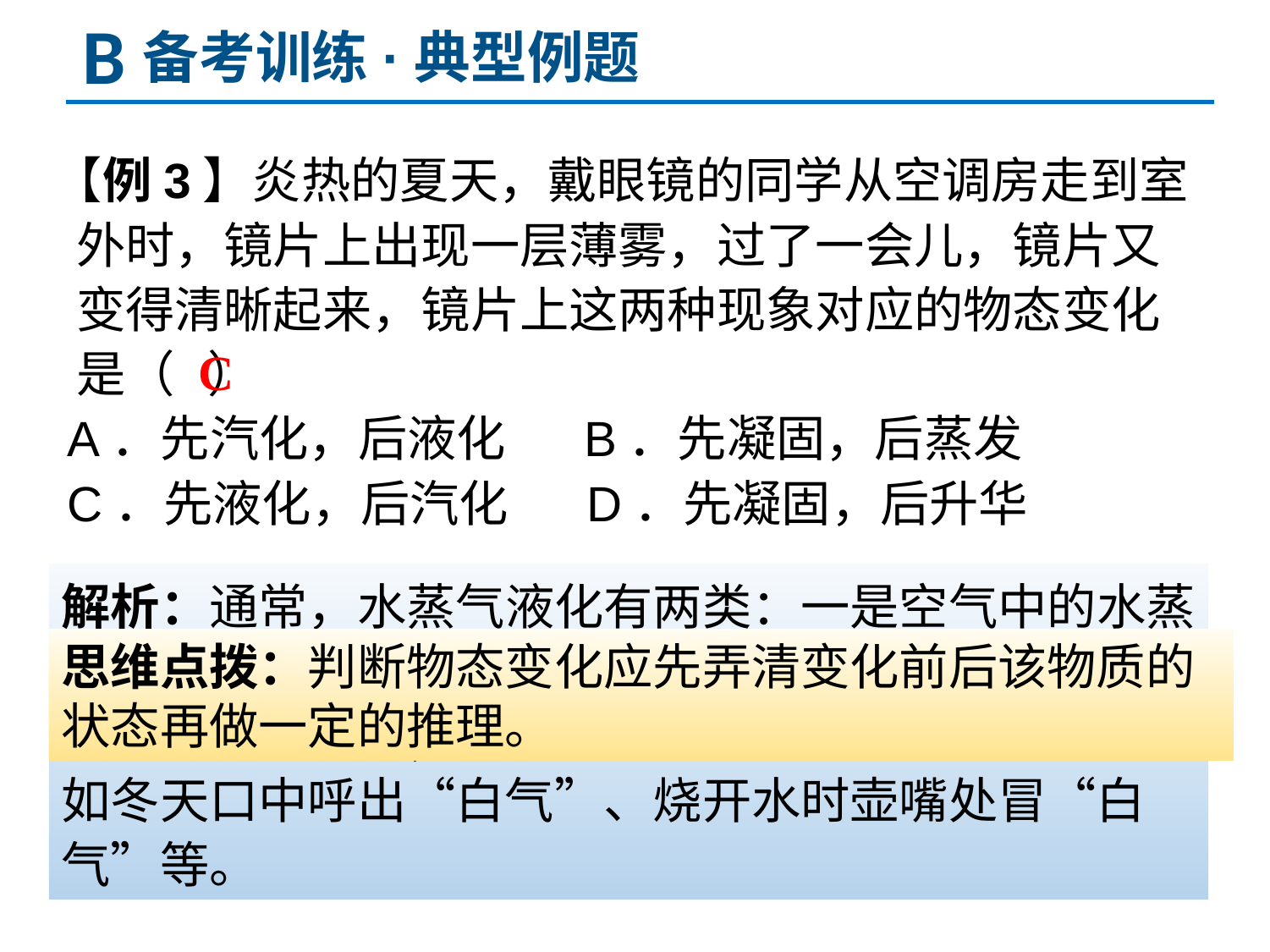

B
备考训练·典型例题
【例3】炎热的夏天，戴眼镜的同学从空调房走到室
 外时，镜片上出现一层薄雾，过了一会儿，镜片又
 变得清晰起来，镜片上这两种现象对应的物态变化
 是（   ）
 A．先汽化，后液化      B．先凝固，后蒸发
 C．先液化，后汽化      D．先凝固，后升华
C
解析：通常，水蒸气液化有两类：一是空气中的水蒸气遇冷液化，如雾、露、梅雨天气墙壁“出汗”、冰棒冒“白气”等；二是汽化出来的水蒸气遇冷液化，如冬天口中呼出“白气”、烧开水时壶嘴处冒“白气”等。
思维点拨：判断物态变化应先弄清变化前后该物质的状态再做一定的推理。